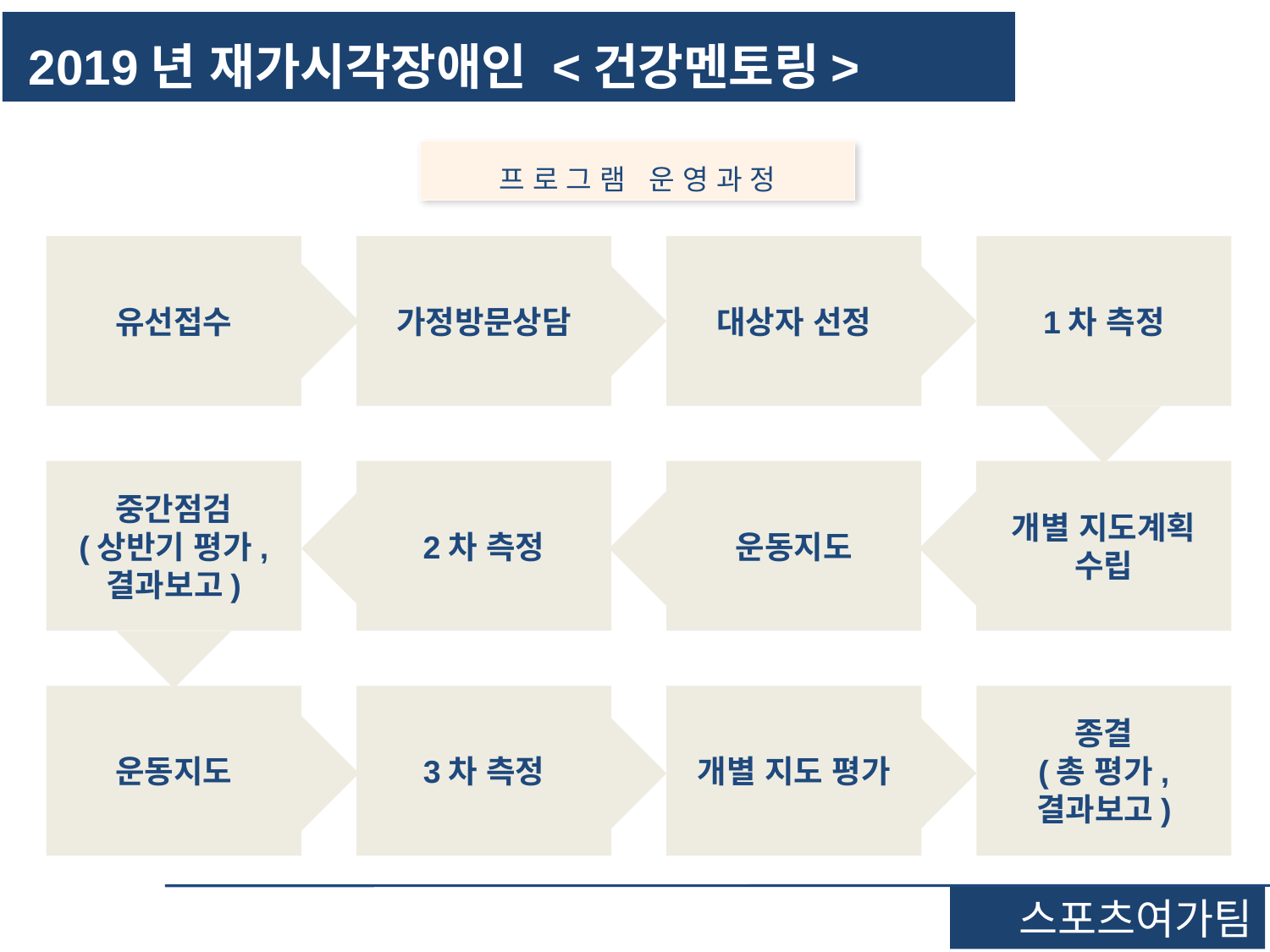

2019년 재가시각장애인 <건강멘토링>
프 로 그 램   운 영 과 정
유선접수
가정방문상담
대상자 선정
1차 측정

중간점검
(상반기 평가, 결과보고)
2차 측정
운동지도
개별 지도계획 수립

운동지도
3차 측정
개별 지도 평가
종결
(총 평가, 결과보고)

스포츠여가팀